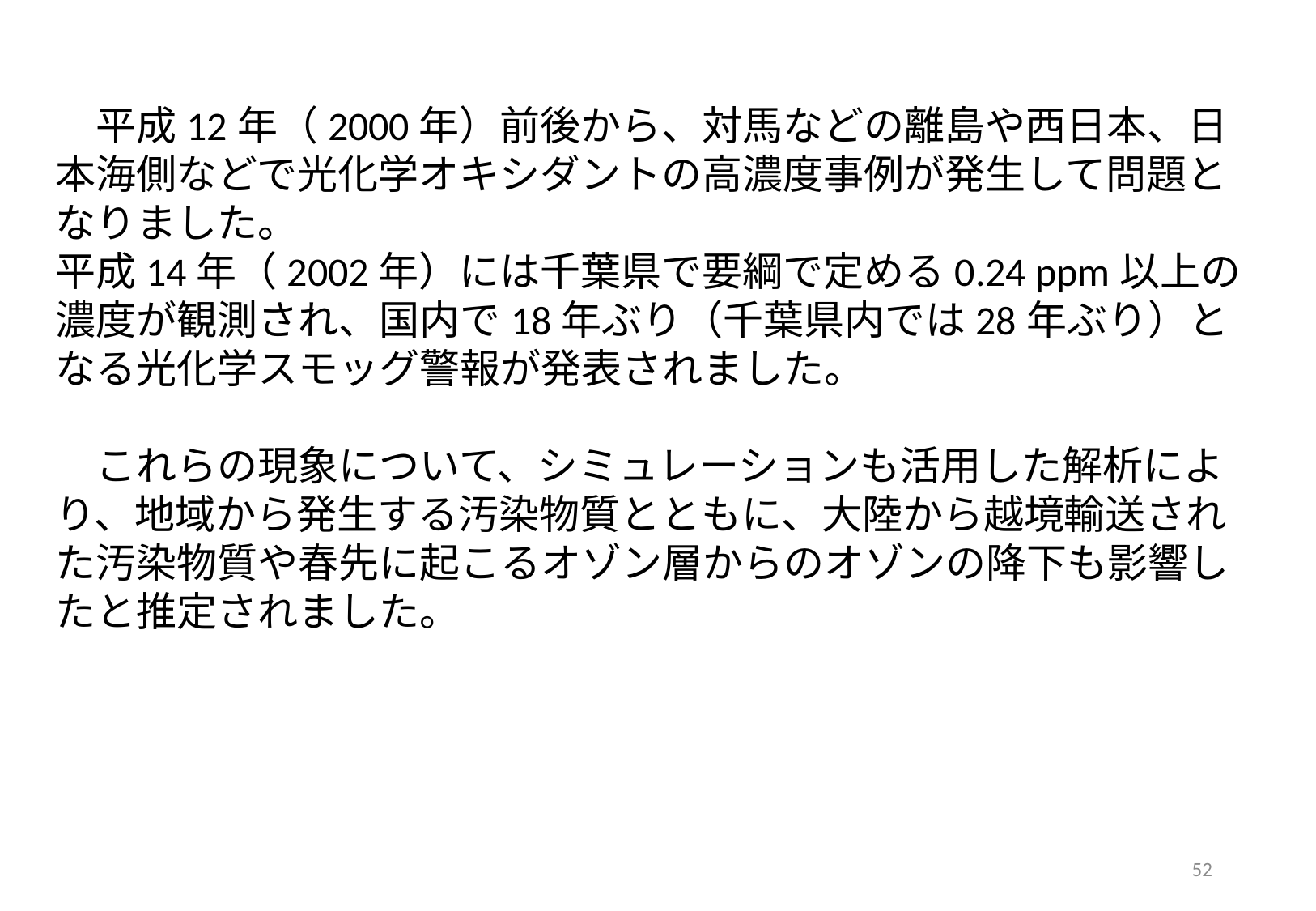

平成12年（2000年）前後から、対馬などの離島や西日本、日本海側などで光化学オキシダントの高濃度事例が発生して問題となりました。
平成14年（2002年）には千葉県で要綱で定める0.24 ppm以上の濃度が観測され、国内で18年ぶり（千葉県内では28年ぶり）となる光化学スモッグ警報が発表されました。

　これらの現象について、シミュレーションも活用した解析により、地域から発生する汚染物質とともに、大陸から越境輸送された汚染物質や春先に起こるオゾン層からのオゾンの降下も影響したと推定されました。

52